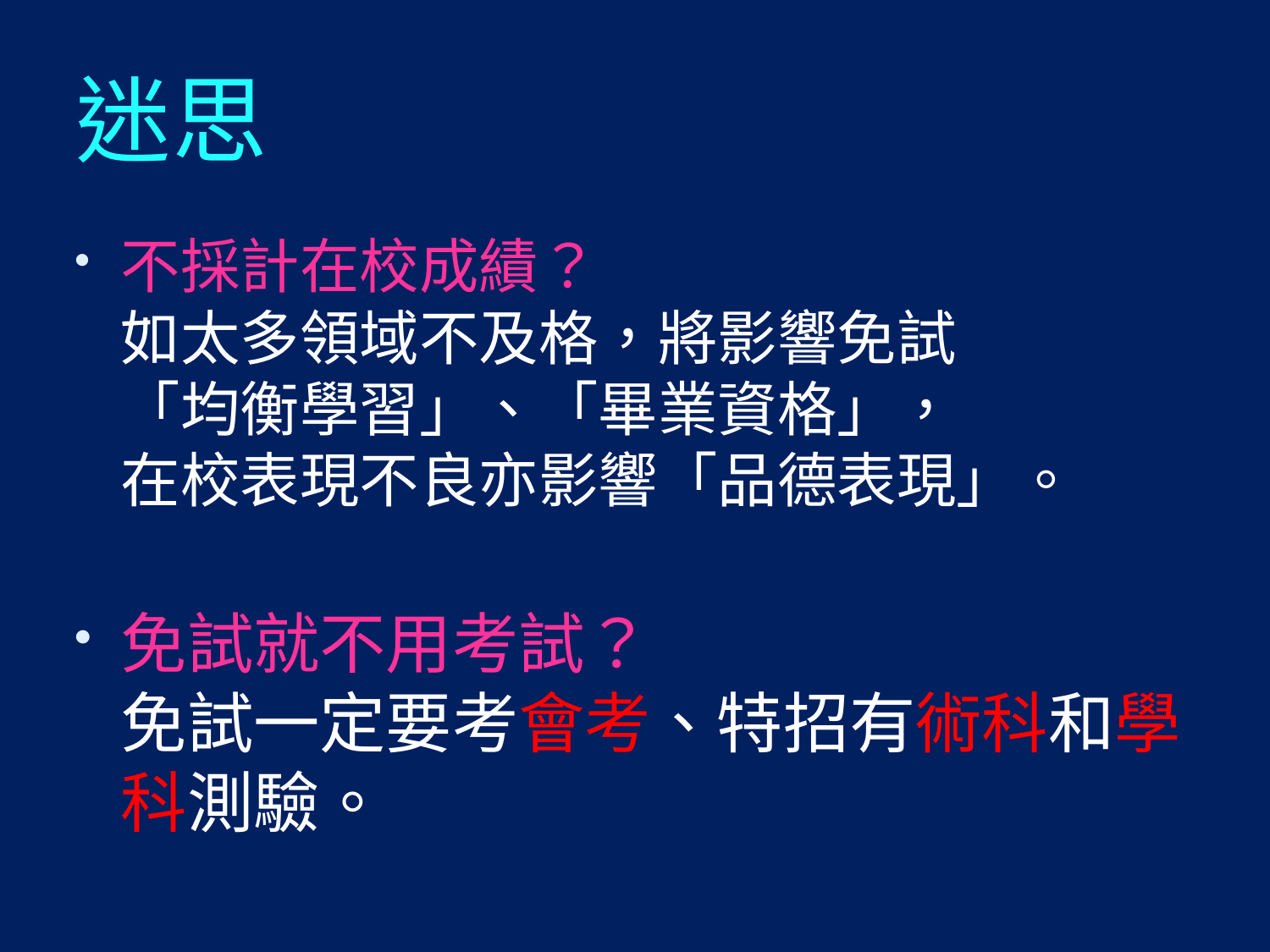

# 迷思
不採計在校成績？
如太多領域不及格，將影響免試
「均衡學習」、「畢業資格」，
在校表現不良亦影響「品德表現」。

免試就不用考試？
免試一定要考會考、特招有術科和學科測驗。